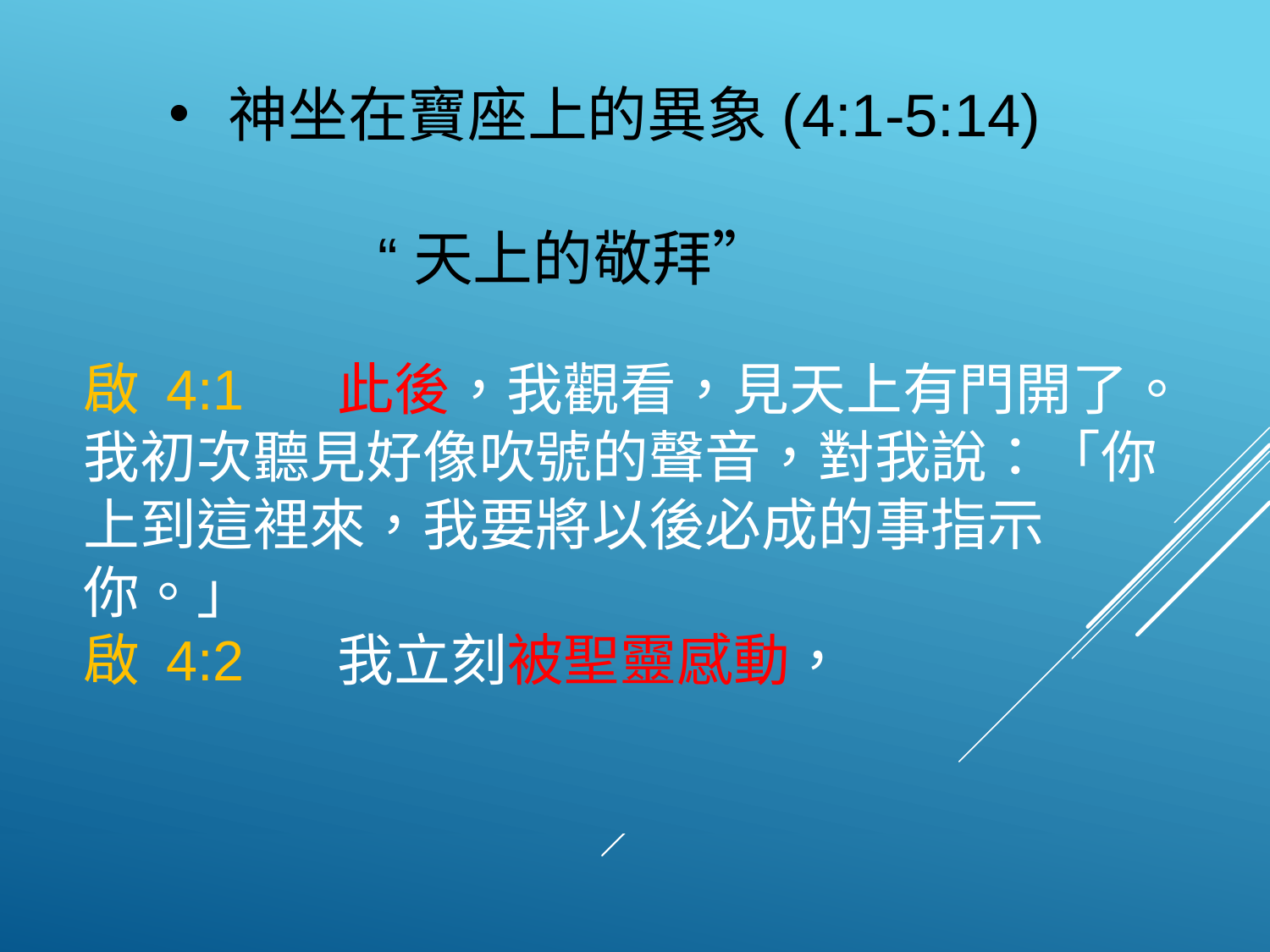

神坐在寶座上的異象(4:1-5:14)
         “天上的敬拜”

啟 4:1	此後，我觀看，見天上有門開了。我初次聽見好像吹號的聲音，對我說：「你上到這裡來，我要將以後必成的事指示你。」
啟 4:2	我立刻被聖靈感動，